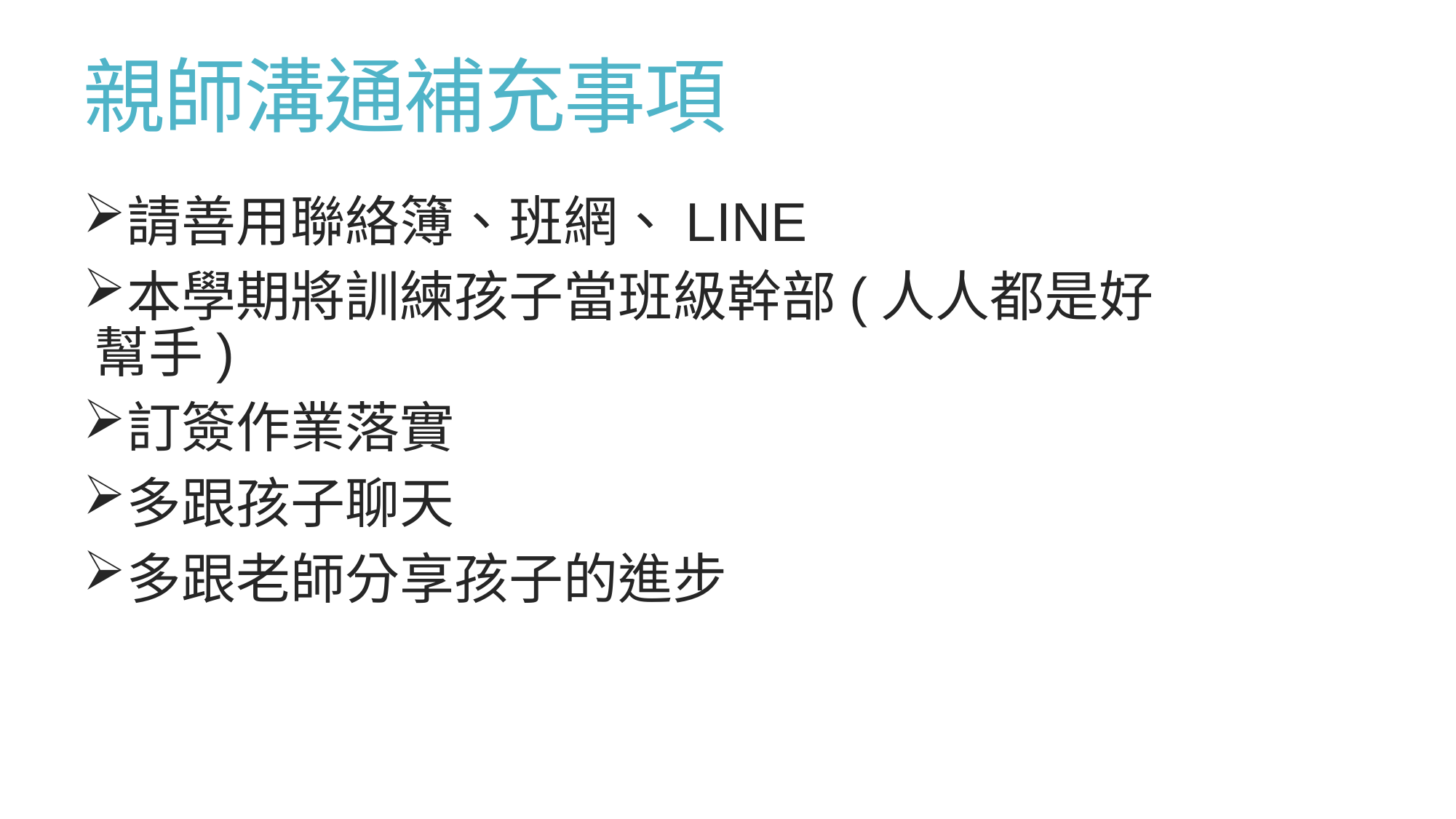

# 親師溝通補充事項
請善用聯絡簿、班網、LINE
本學期將訓練孩子當班級幹部(人人都是好幫手)
訂簽作業落實
多跟孩子聊天
多跟老師分享孩子的進步